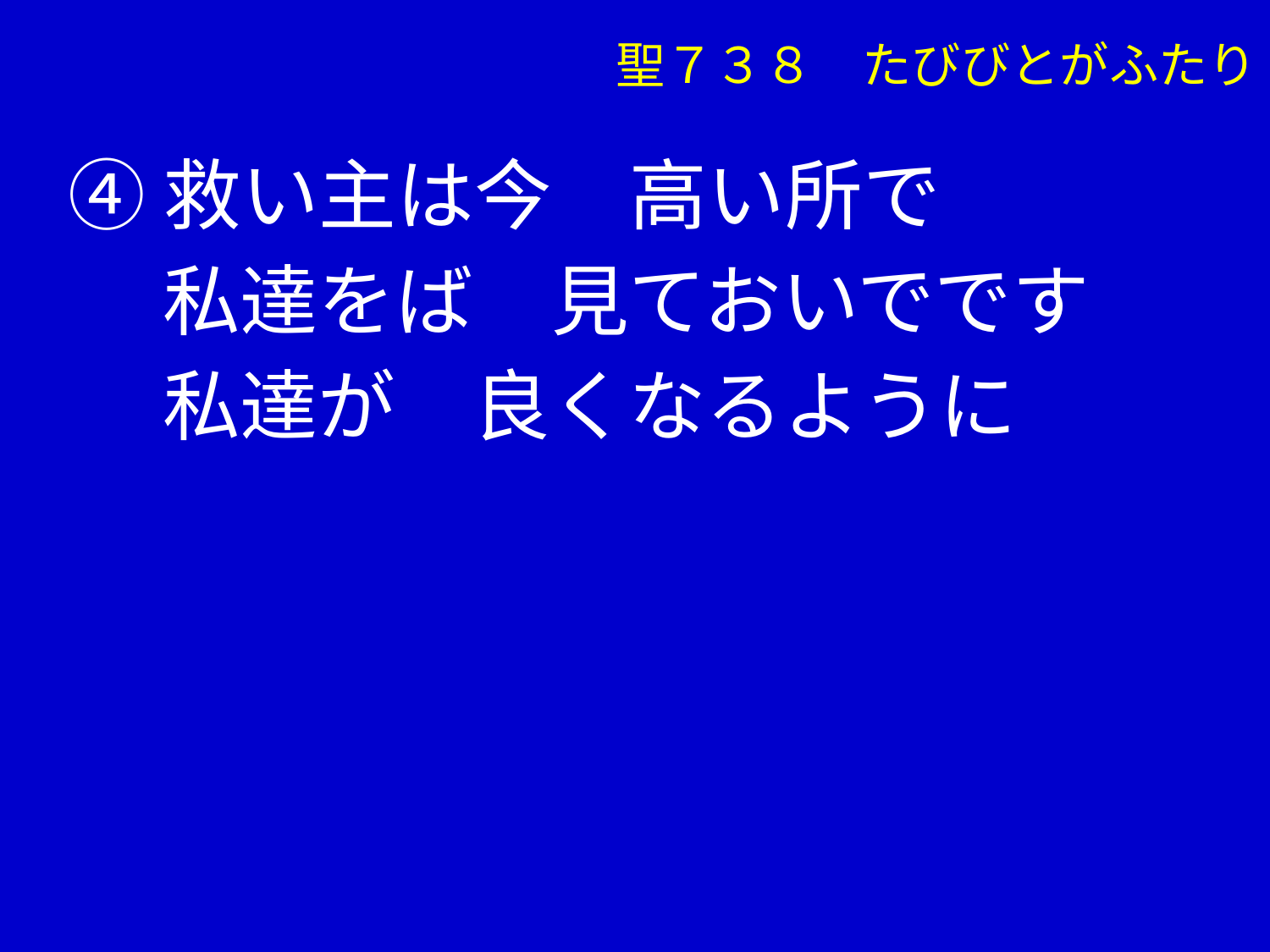

聖７３８　たびびとがふたり
④救い主は今　高い所で
　 私達をば　見ておいでです
　 私達が　良くなるように